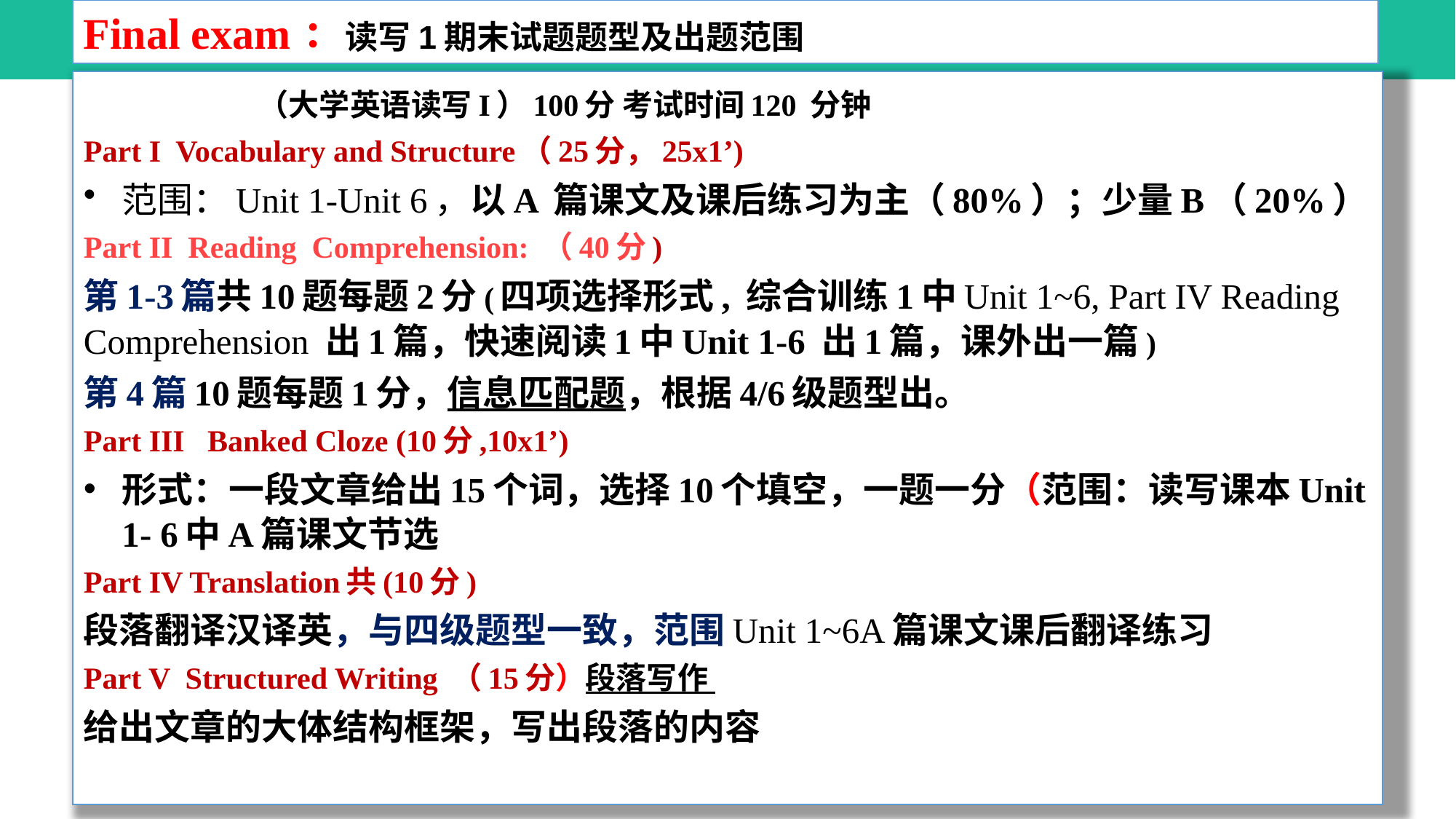

Final exam：读写1期末试题题型及出题范围
                    （大学英语读写I）100分 考试时间120 分钟
Part I  Vocabulary and Structure（25分，25x1’)
范围：Unit 1-Unit 6，以A 篇课文及课后练习为主（80%）；少量B（20%）
Part II  Reading  Comprehension: （40分)
第1-3篇共10题每题2分(四项选择形式, 综合训练1中Unit 1~6, Part IV Reading Comprehension 出1篇，快速阅读1中Unit 1-6 出1篇，课外出一篇)
第4篇10题每题1分，信息匹配题，根据4/6级题型出。
Part III   Banked Cloze (10分,10x1’)
形式：一段文章给出15个词，选择10个填空，一题一分（范围：读写课本Unit 1- 6中A篇课文节选
Part IV Translation共(10分)
段落翻译汉译英，与四级题型一致，范围Unit 1~6A篇课文课后翻译练习
Part V  Structured Writing （15分）段落写作
给出文章的大体结构框架，写出段落的内容